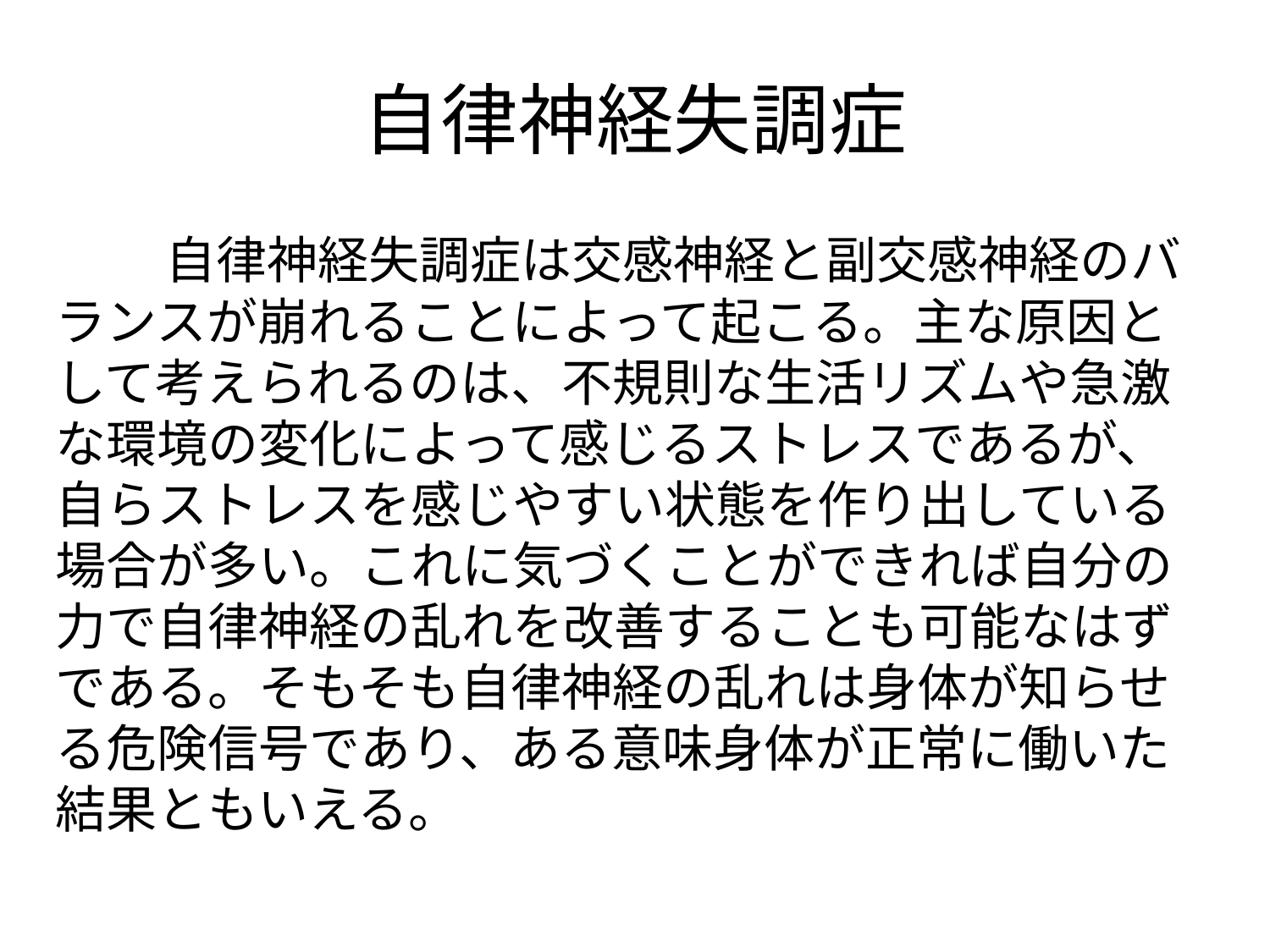

# 自律神経失調症
　　　自律神経失調症は交感神経と副交感神経のバランスが崩れることによって起こる。主な原因として考えられるのは、不規則な生活リズムや急激な環境の変化によって感じるストレスであるが、自らストレスを感じやすい状態を作り出している場合が多い。これに気づくことができれば自分の力で自律神経の乱れを改善することも可能なはずである。そもそも自律神経の乱れは身体が知らせる危険信号であり、ある意味身体が正常に働いた結果ともいえる。